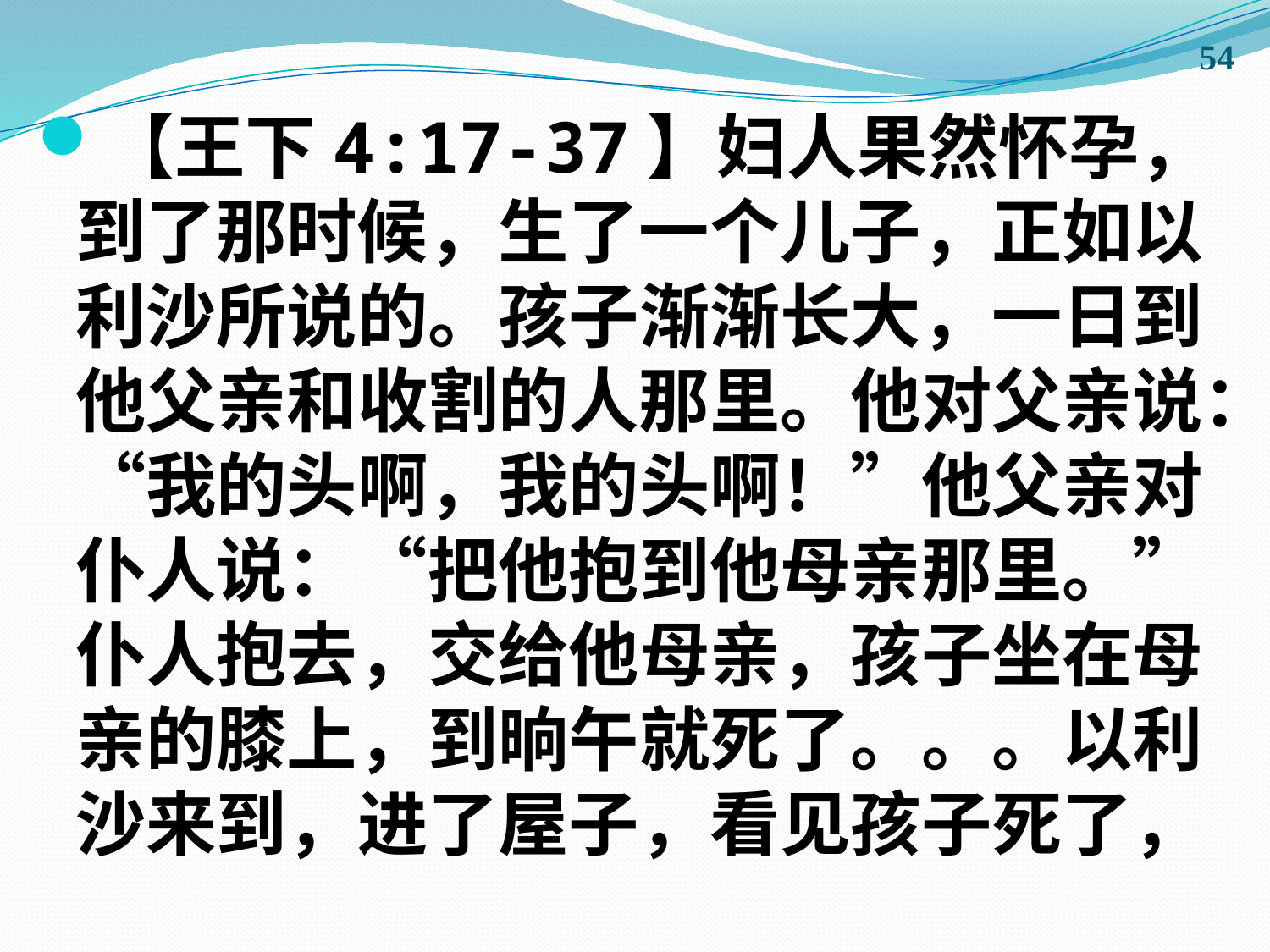

54
【王下4:17-37】妇人果然怀孕，到了那时候，生了一个儿子，正如以利沙所说的。孩子渐渐长大，一日到他父亲和收割的人那里。他对父亲说：“我的头啊，我的头啊！”他父亲对仆人说：“把他抱到他母亲那里。”仆人抱去，交给他母亲，孩子坐在母亲的膝上，到晌午就死了。。。以利沙来到，进了屋子，看见孩子死了，